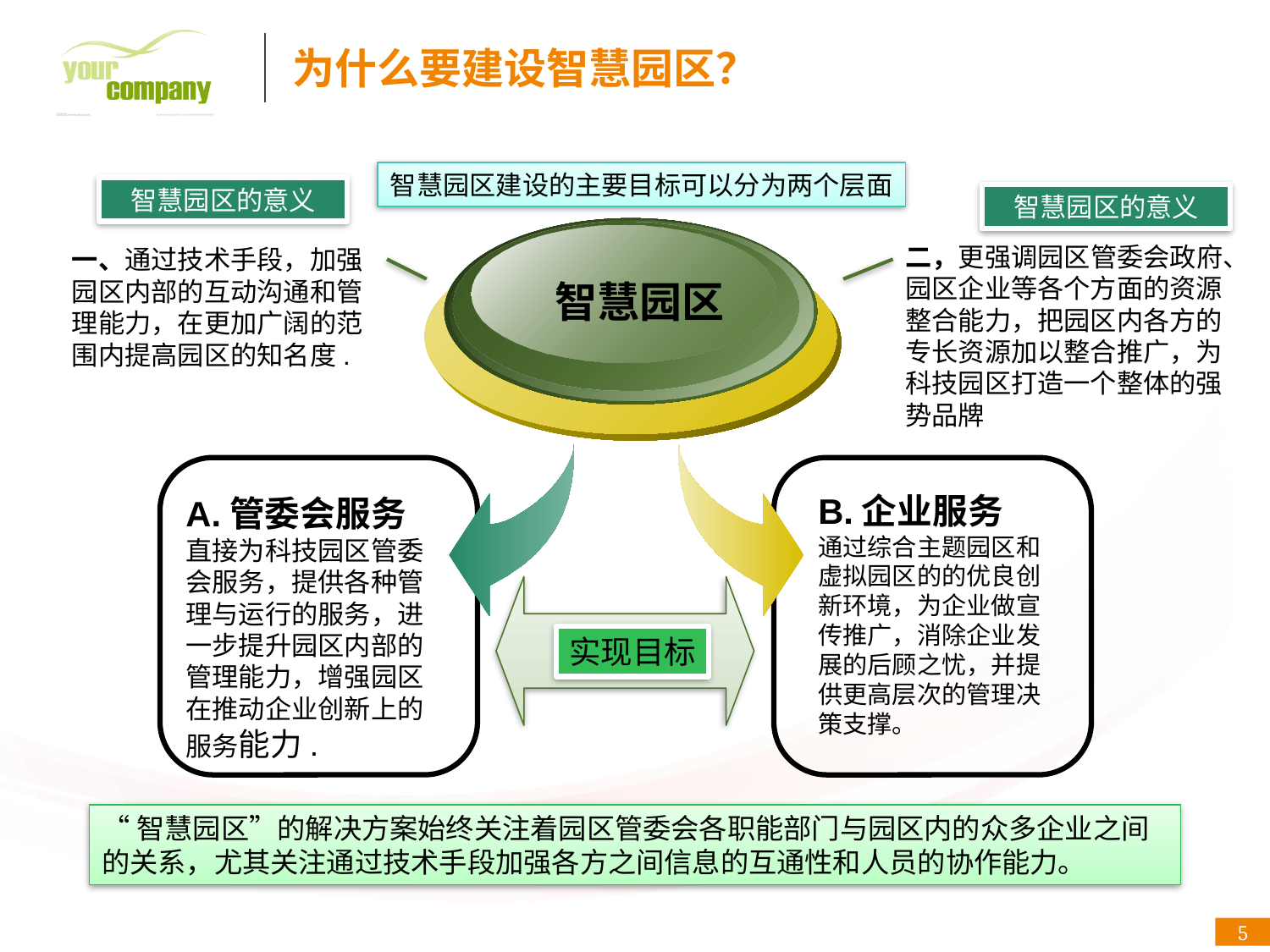

为什么要建设智慧园区？
智慧园区建设的主要目标可以分为两个层面
智慧园区的意义
智慧园区的意义

二，更强调园区管委会政府、园区企业等各个方面的资源整合能力，把园区内各方的专长资源加以整合推广，为科技园区打造一个整体的强势品牌
一、通过技术手段，加强园区内部的互动沟通和管理能力，在更加广阔的范围内提高园区的知名度.
智慧园区

B.企业服务
通过综合主题园区和虚拟园区的的优良创新环境，为企业做宣传推广，消除企业发展的后顾之忧，并提供更高层次的管理决策支撑。
A.管委会服务
直接为科技园区管委会服务，提供各种管理与运行的服务，进一步提升园区内部的管理能力，增强园区在推动企业创新上的服务能力.

实现目标
“智慧园区”的解决方案始终关注着园区管委会各职能部门与园区内的众多企业之间的关系，尤其关注通过技术手段加强各方之间信息的互通性和人员的协作能力。
5